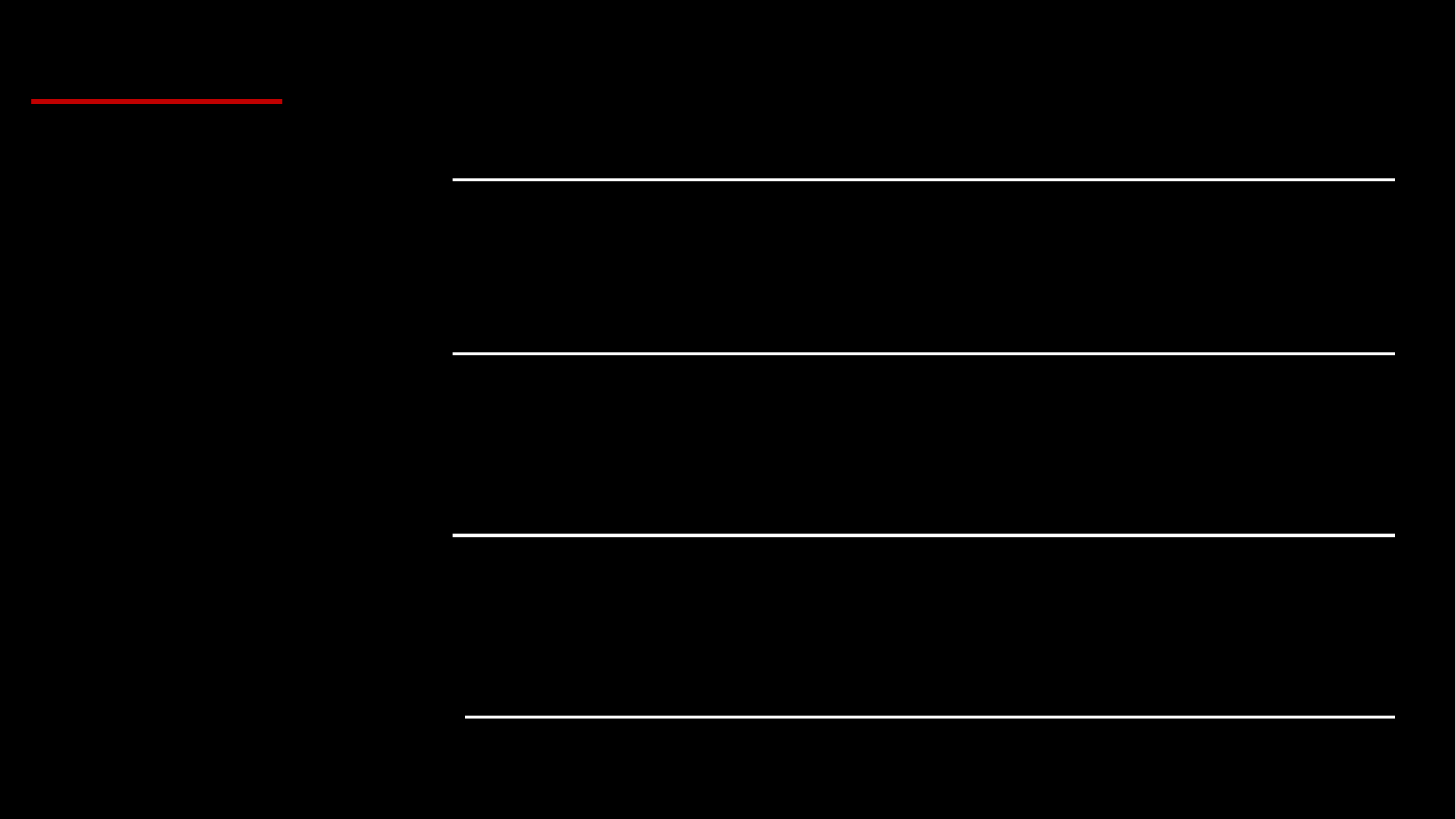

실습 소감
01
실습 평가

02
실습 전후 바뀐 점

03
실습 후 느낀 나의 장점과 단점

04
미래의 방향